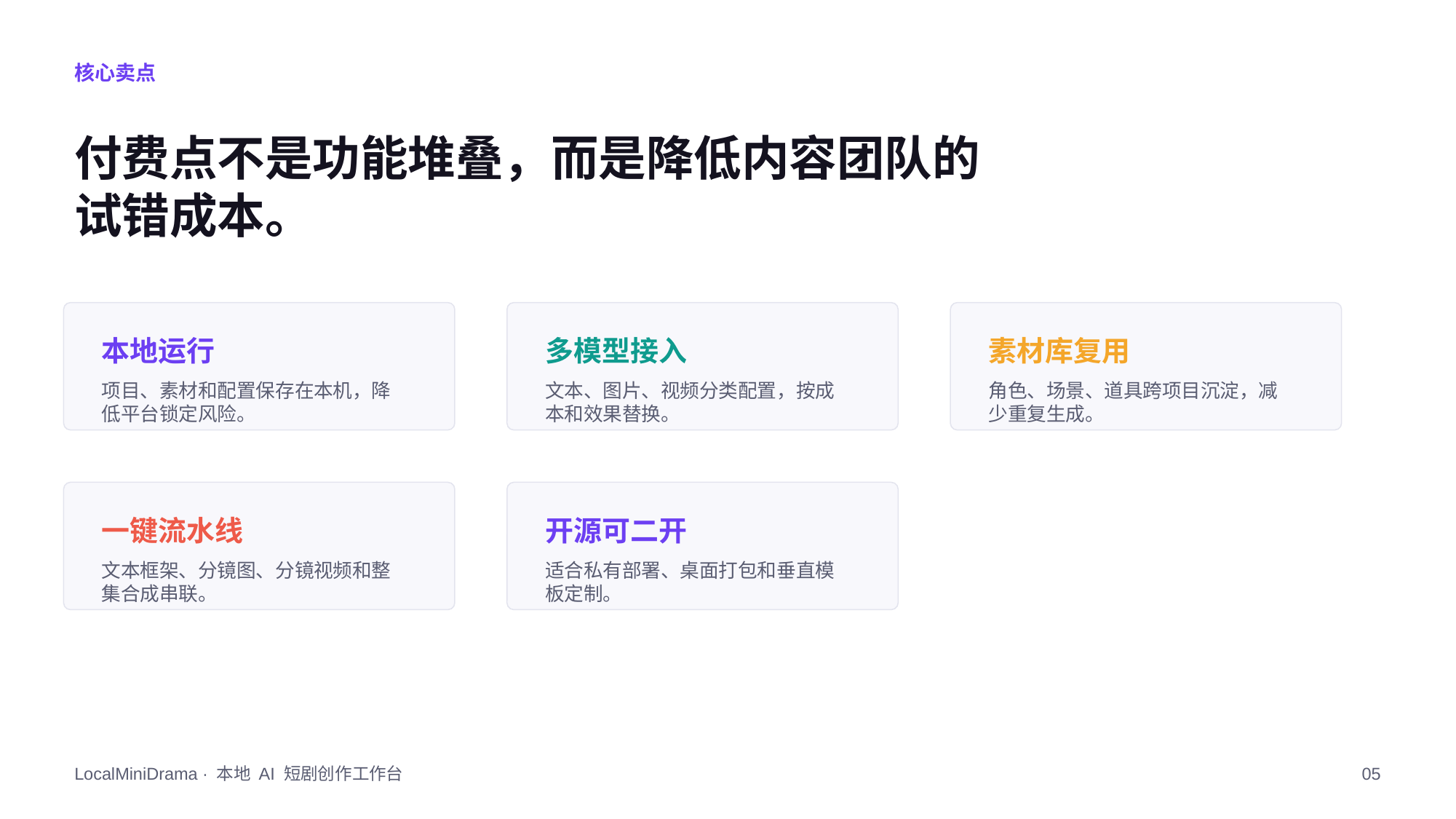

核心卖点
付费点不是功能堆叠，而是降低内容团队的试错成本。

本地运行
多模型接入
素材库复用
项目、素材和配置保存在本机，降低平台锁定风险。
文本、图片、视频分类配置，按成本和效果替换。
角色、场景、道具跨项目沉淀，减少重复生成。

一键流水线
开源可二开
文本框架、分镜图、分镜视频和整集合成串联。
适合私有部署、桌面打包和垂直模板定制。
LocalMiniDrama · 本地 AI 短剧创作工作台
05